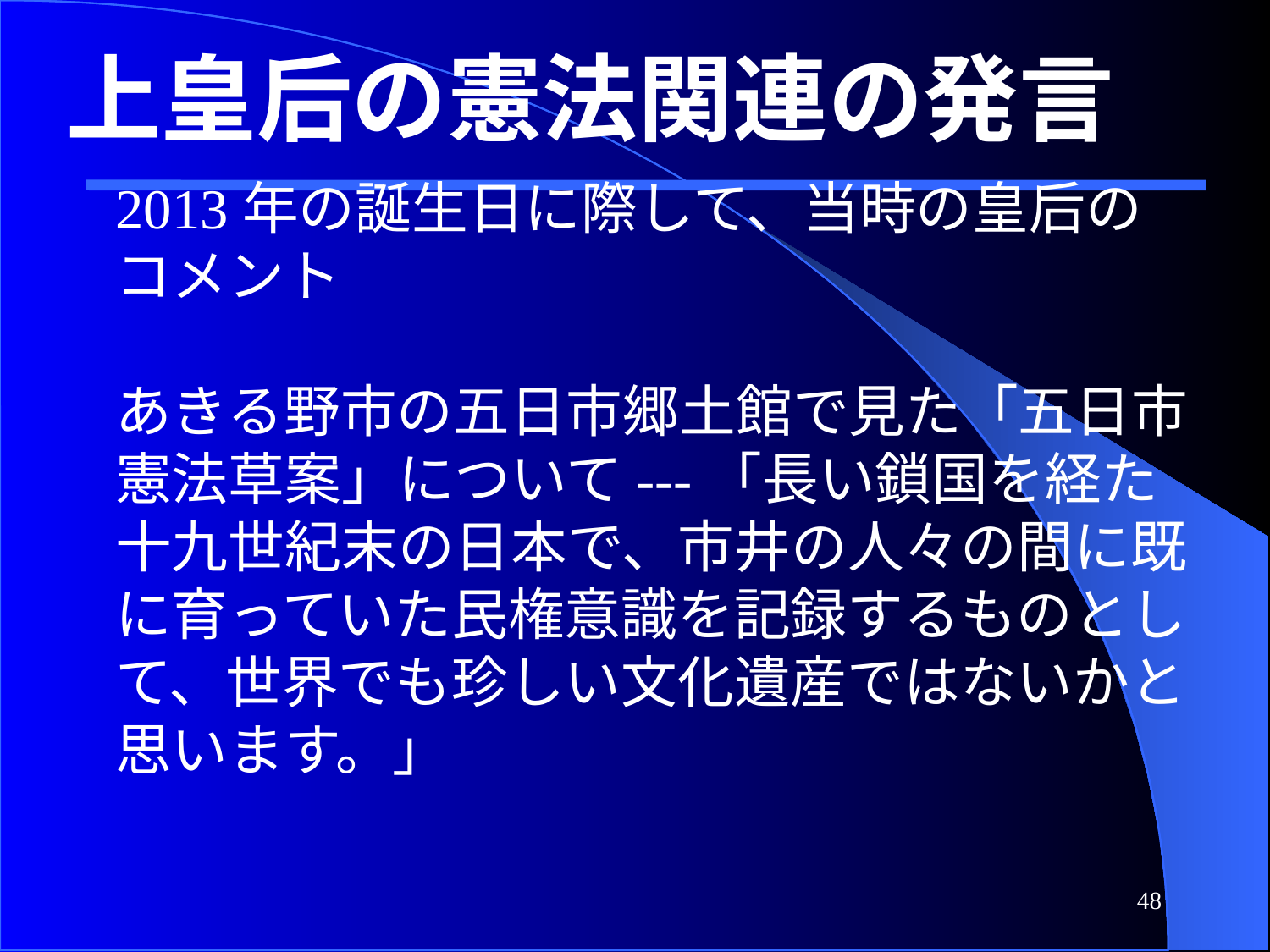

上皇后の憲法関連の発言

2013年の誕生日に際して、当時の皇后のコメント

あきる野市の五日市郷土館で見た「五日市憲法草案」について---「長い鎖国を経た十九世紀末の日本で、市井の人々の間に既に育っていた民権意識を記録するものとして、世界でも珍しい文化遺産ではないかと思います。」

48